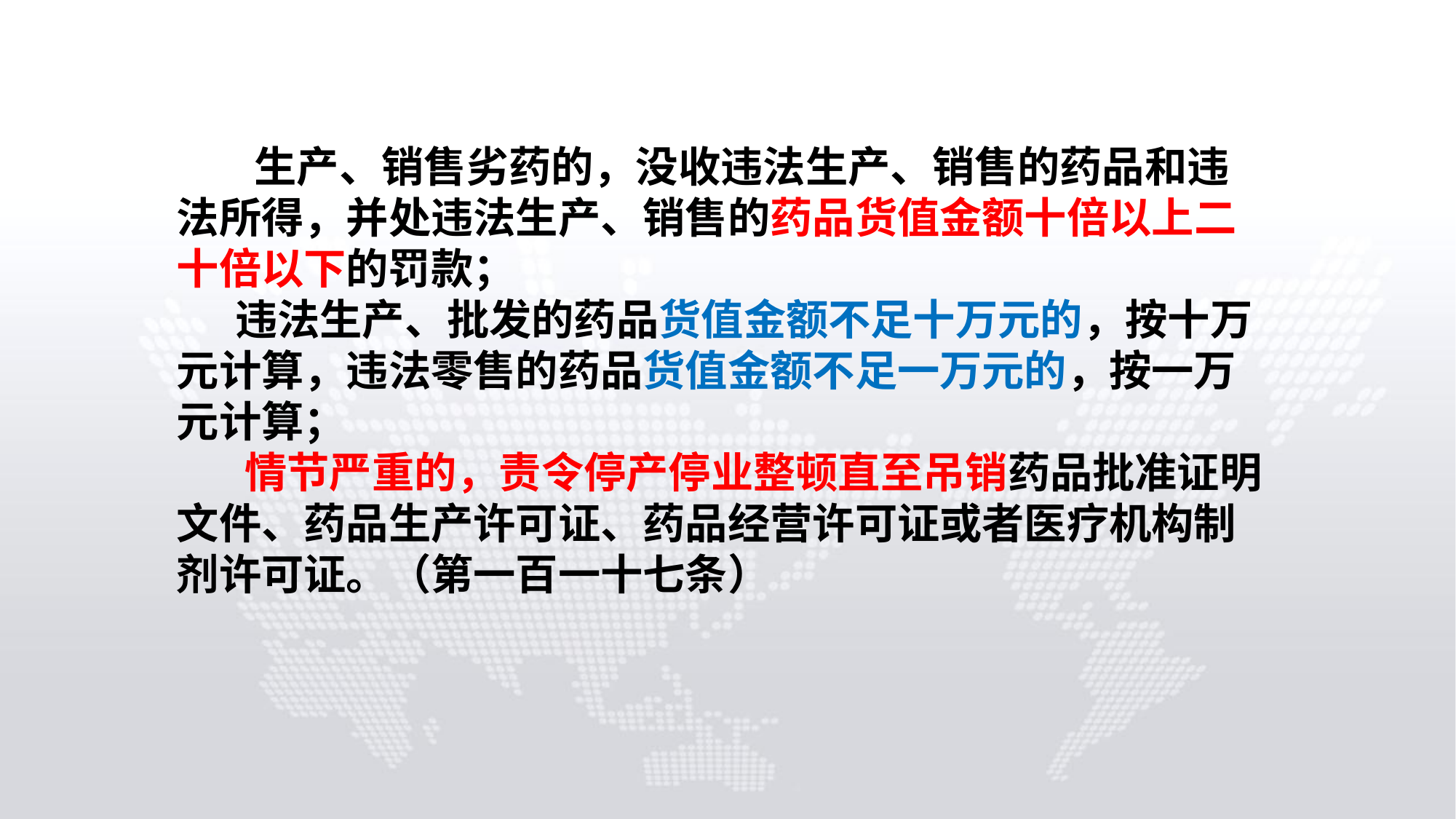

生产、销售劣药的，没收违法生产、销售的药品和违法所得，并处违法生产、销售的药品货值金额十倍以上二十倍以下的罚款；
     违法生产、批发的药品货值金额不足十万元的，按十万元计算，违法零售的药品货值金额不足一万元的，按一万元计算；
      情节严重的，责令停产停业整顿直至吊销药品批准证明文件、药品生产许可证、药品经营许可证或者医疗机构制剂许可证。（第一百一十七条）